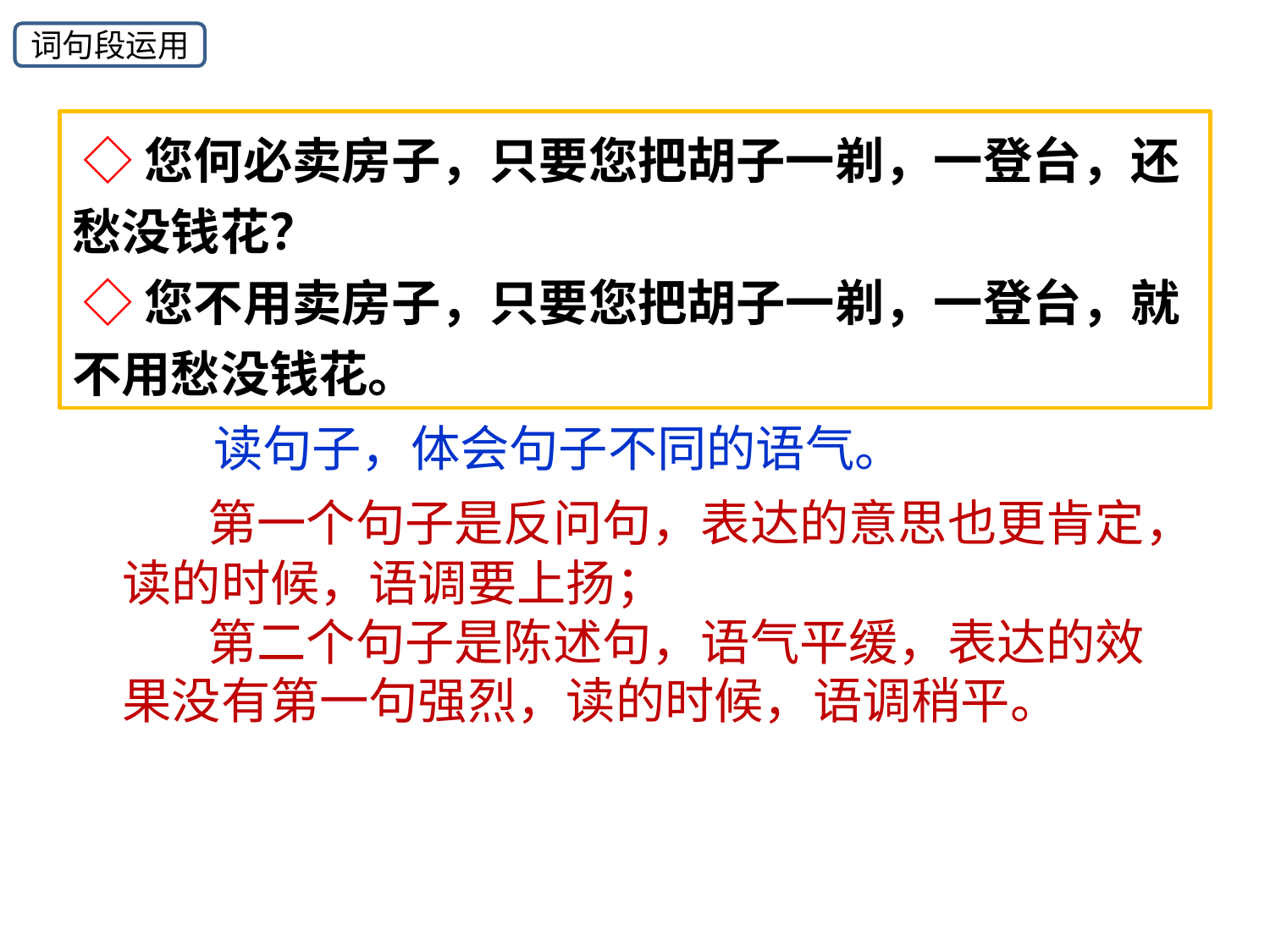

词句段运用
 ◇您何必卖房子，只要您把胡子一剃，一登台，还愁没钱花？
 ◇您不用卖房子，只要您把胡子一剃，一登台，就不用愁没钱花。
    读句子，体会句子不同的语气。
 第一个句子是反问句，表达的意思也更肯定，读的时候，语调要上扬；
 第二个句子是陈述句，语气平缓，表达的效果没有第一句强烈，读的时候，语调稍平。